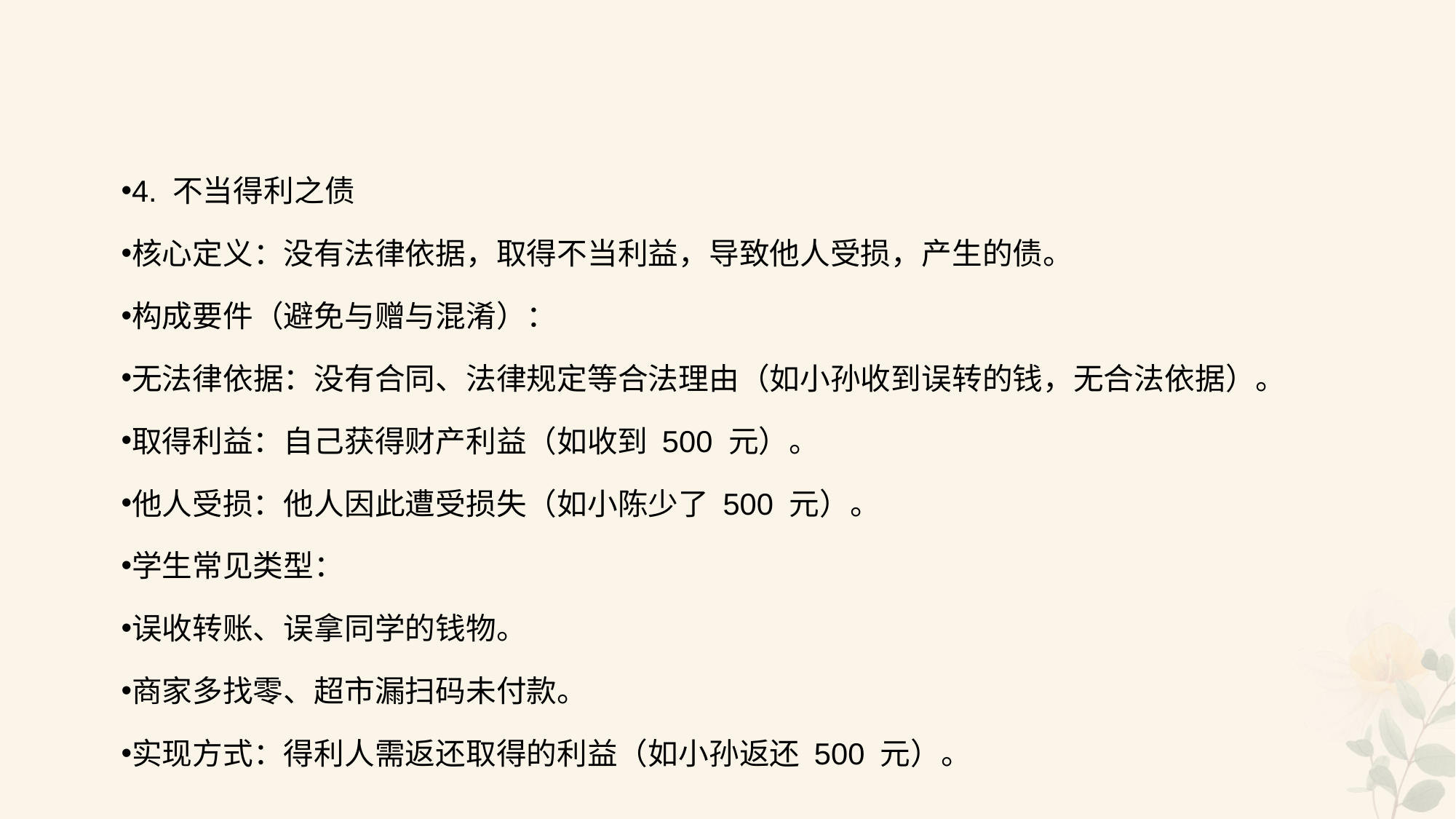

#
4. 不当得利之债
核心定义：没有法律依据，取得不当利益，导致他人受损，产生的债。
构成要件（避免与赠与混淆）：
无法律依据：没有合同、法律规定等合法理由（如小孙收到误转的钱，无合法依据）。
取得利益：自己获得财产利益（如收到 500 元）。
他人受损：他人因此遭受损失（如小陈少了 500 元）。
学生常见类型：
误收转账、误拿同学的钱物。
商家多找零、超市漏扫码未付款。
实现方式：得利人需返还取得的利益（如小孙返还 500 元）。